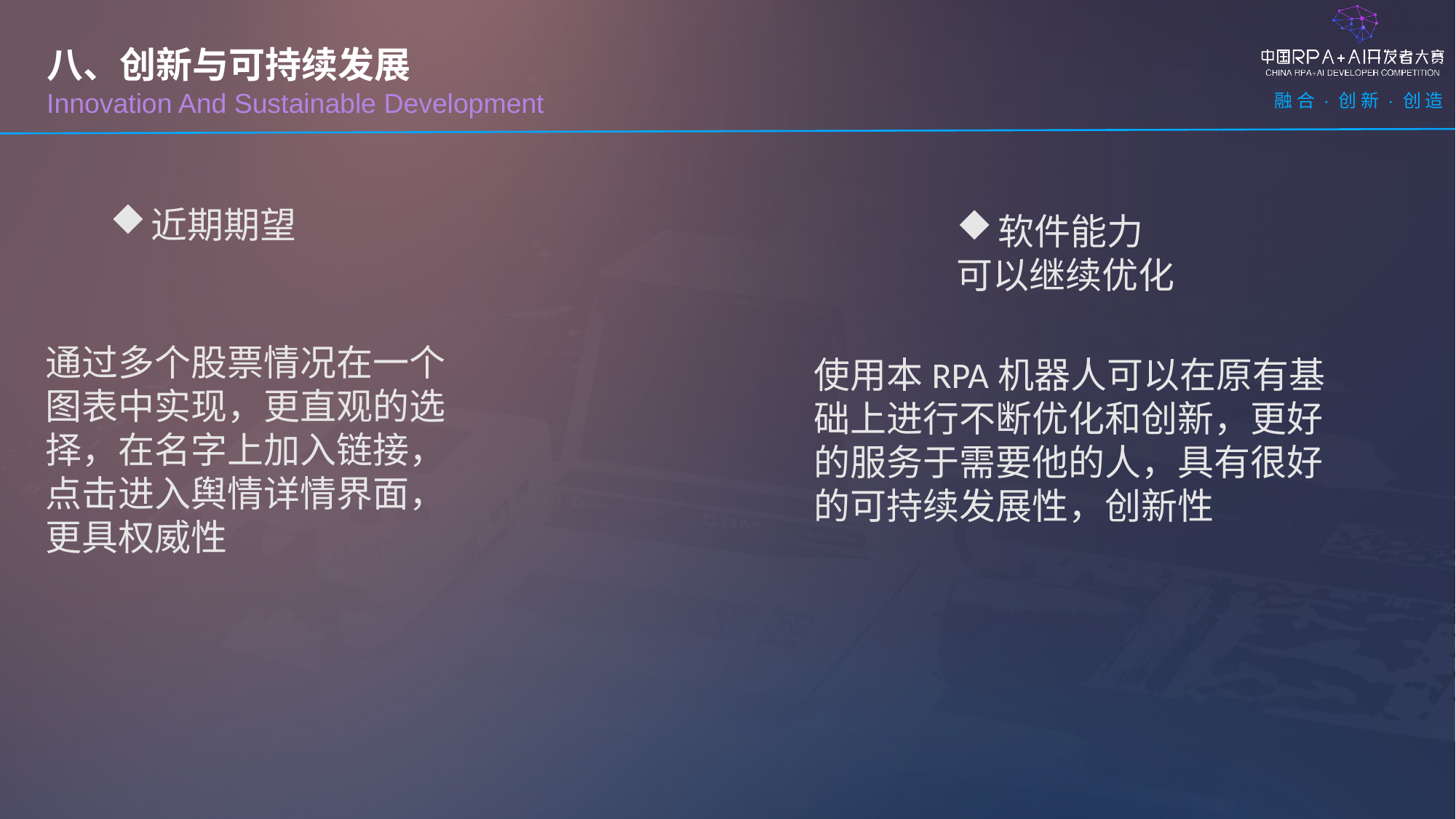

八、创新与可持续发展
Innovation And Sustainable Development
近期期望

软件能力
可以继续优化
通过多个股票情况在一个图表中实现，更直观的选择，在名字上加入链接，点击进入舆情详情界面，更具权威性
使用本RPA机器人可以在原有基础上进行不断优化和创新，更好的服务于需要他的人，具有很好的可持续发展性，创新性